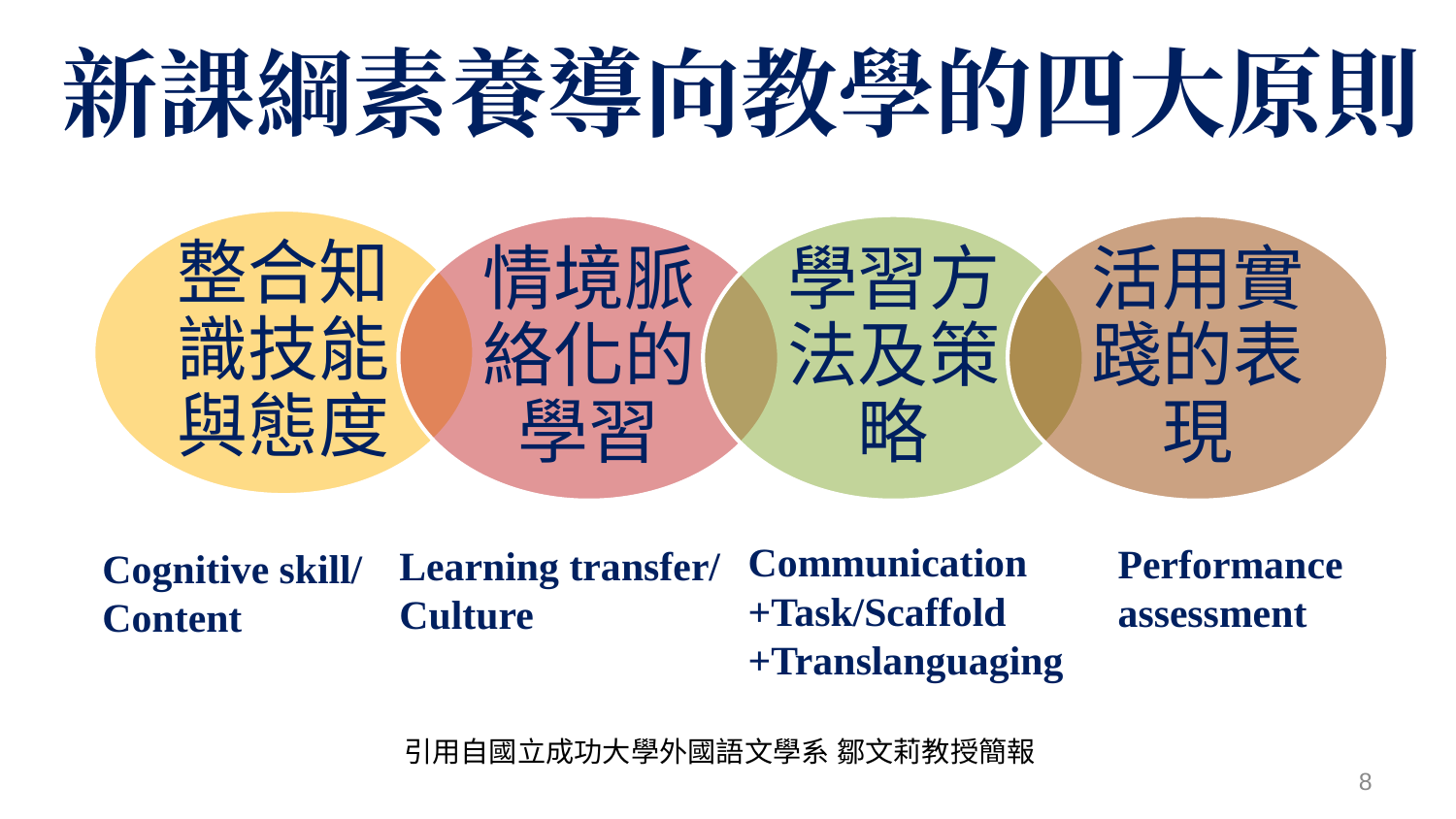

新課綱素養導向教學的四大原則

整合知識技能與態度
情境脈絡化的學習
學習方法及策略
活用實踐的表現
Communication
+Task/Scaffold
+Translanguaging
Performance
assessment
Learning transfer/
Culture
Cognitive skill/
Content
引用自國立成功大學外國語文學系 鄒文莉教授簡報
8